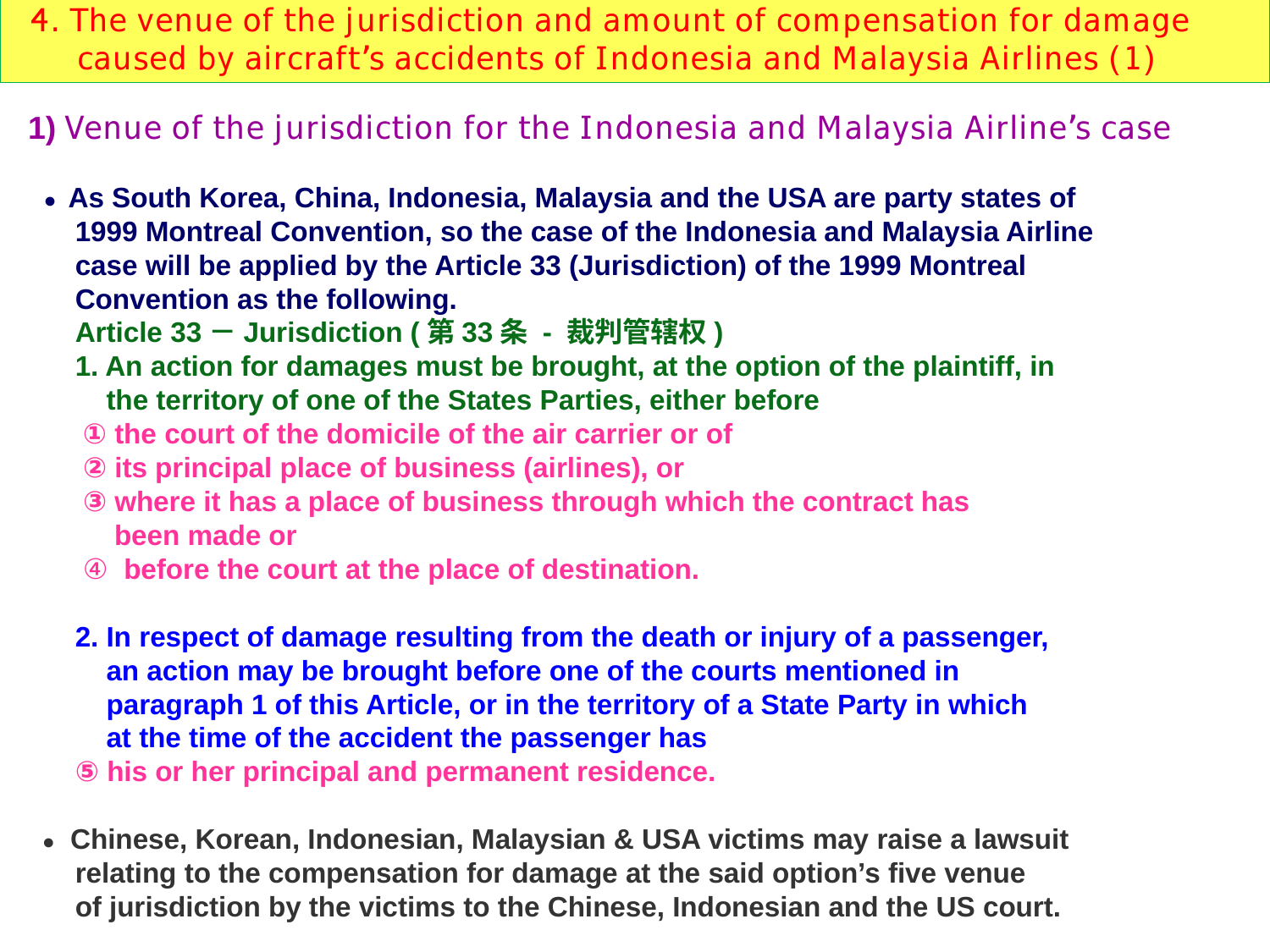

1) Venue of the jurisdiction for the Indonesia and Malaysia Airline’s case

    ●  As South Korea, China, Indonesia, Malaysia and the USA are party states of
        1999 Montreal Convention, so the case of the Indonesia and Malaysia Airline
        case will be applied by the Article 33 (Jurisdiction) of the 1999 Montreal
        Convention as the following.
        Article 33－Jurisdiction (第33条 - 裁判管辖权)
        1. An action for damages must be brought, at the option of the plaintiff, in
            the territory of one of the States Parties, either before
         ① the court of the domicile of the air carrier or of
         ② its principal place of business (airlines), or
         ③ where it has a place of business through which the contract has
             been made or
         ④  before the court at the place of destination.

        2. In respect of damage resulting from the death or injury of a passenger,
            an action may be brought before one of the courts mentioned in
            paragraph 1 of this Article, or in the territory of a State Party in which
            at the time of the accident the passenger has
        ⑤ his or her principal and permanent residence.

     ●  Chinese, Korean, Indonesian, Malaysian & USA victims may raise a lawsuit
        relating to the compensation for damage at the said option’s five venue
        of jurisdiction by the victims to the Chinese, Indonesian and the US court.

  4. The venue of the jurisdiction and amount of compensation for damage
       caused by aircraft’s accidents of Indonesia and Malaysia Airlines (1)

40